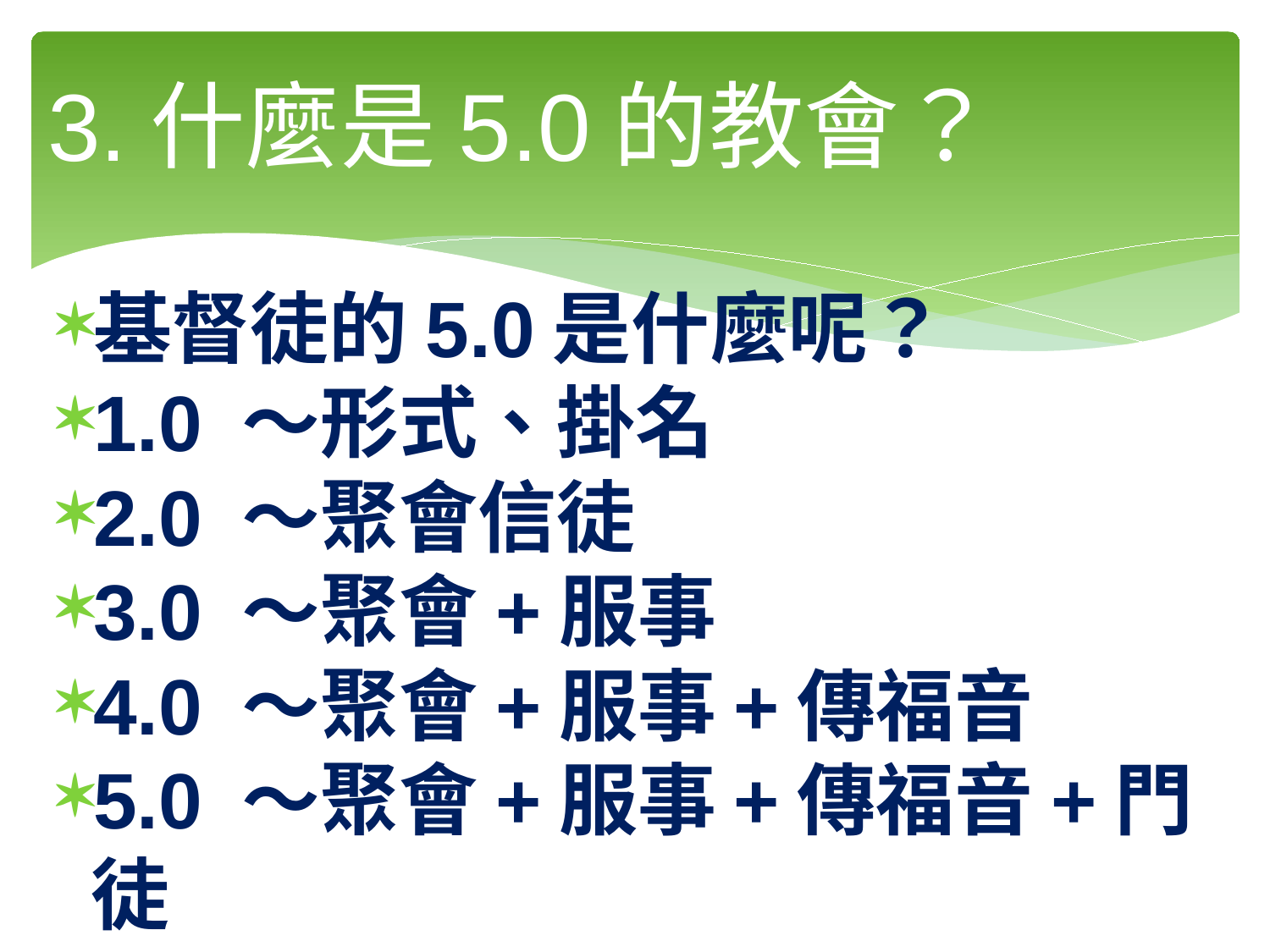

# 3.什麼是5.0的教會？
基督徒的5.0是什麼呢？
1.0 ～形式、掛名
2.0 ～聚會信徒
3.0 ～聚會+服事
4.0 ～聚會+服事+傳福音
5.0 ～聚會+服事+傳福音+門徒